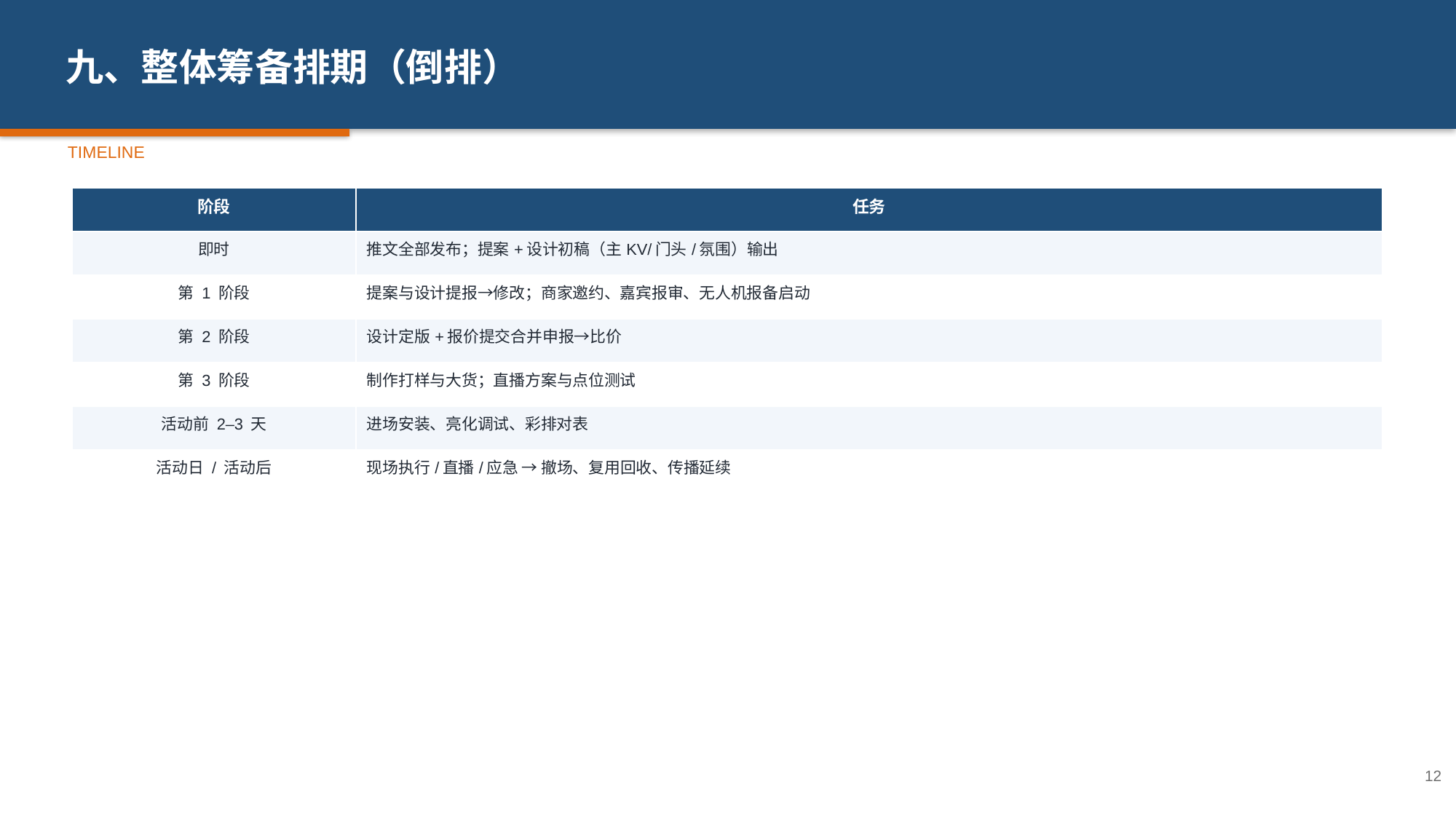

九、整体筹备排期（倒排）

TIMELINE
| 阶段 | 任务 |
| --- | --- |
| 即时 | 推文全部发布；提案+设计初稿（主KV/门头/氛围）输出 |
| 第 1 阶段 | 提案与设计提报→修改；商家邀约、嘉宾报审、无人机报备启动 |
| 第 2 阶段 | 设计定版+报价提交合并申报→比价 |
| 第 3 阶段 | 制作打样与大货；直播方案与点位测试 |
| 活动前 2–3 天 | 进场安装、亮化调试、彩排对表 |
| 活动日 / 活动后 | 现场执行/直播/应急 → 撤场、复用回收、传播延续 |
12